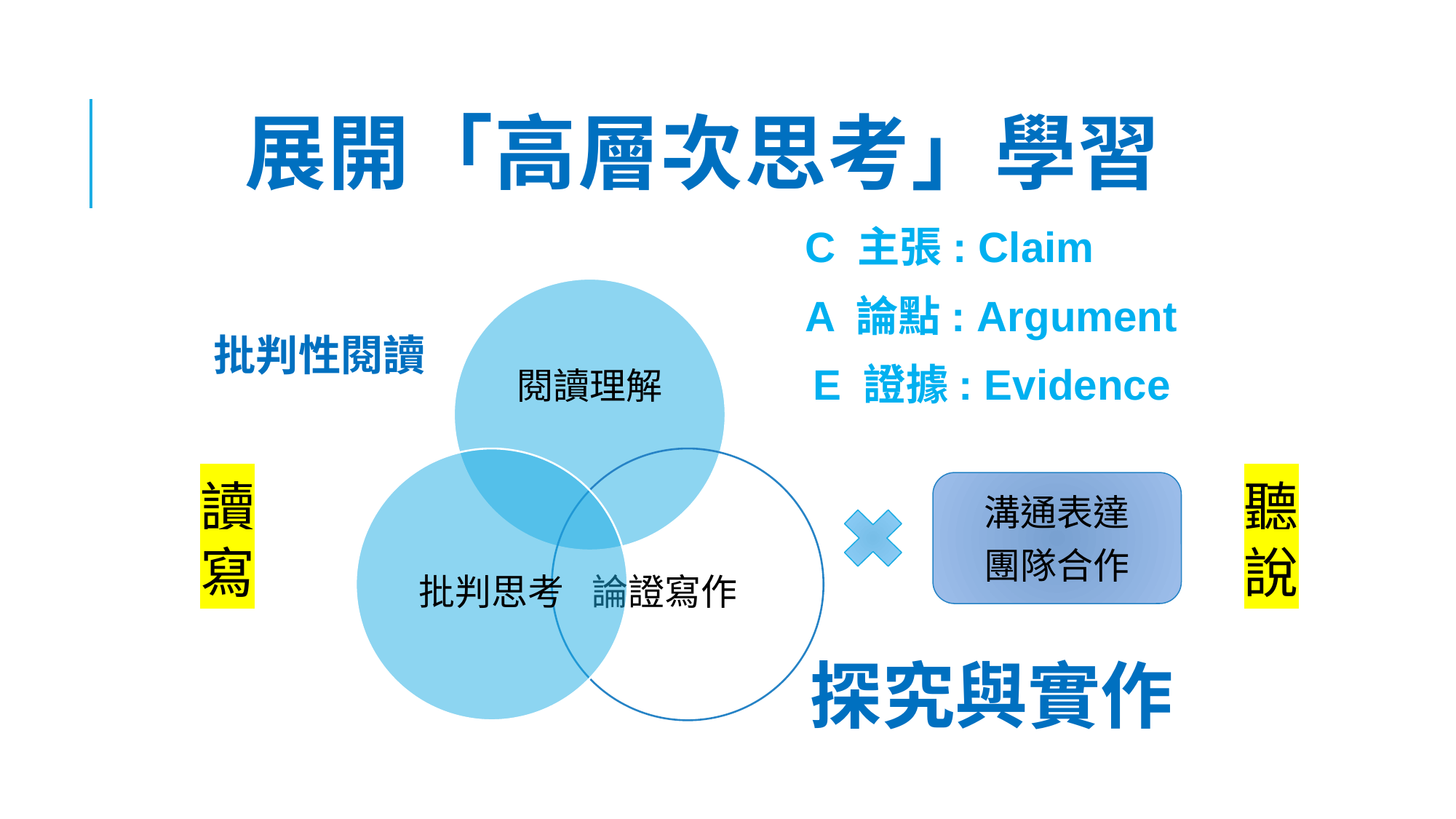

# 展開「高層次思考」學習
C 主張: Claim
A 論點: Argument
 E 證據: Evidence
閱讀理解
論證寫作
批判思考
批判性閱讀
讀
寫
聽
說
溝通表達
團隊合作

探究與實作